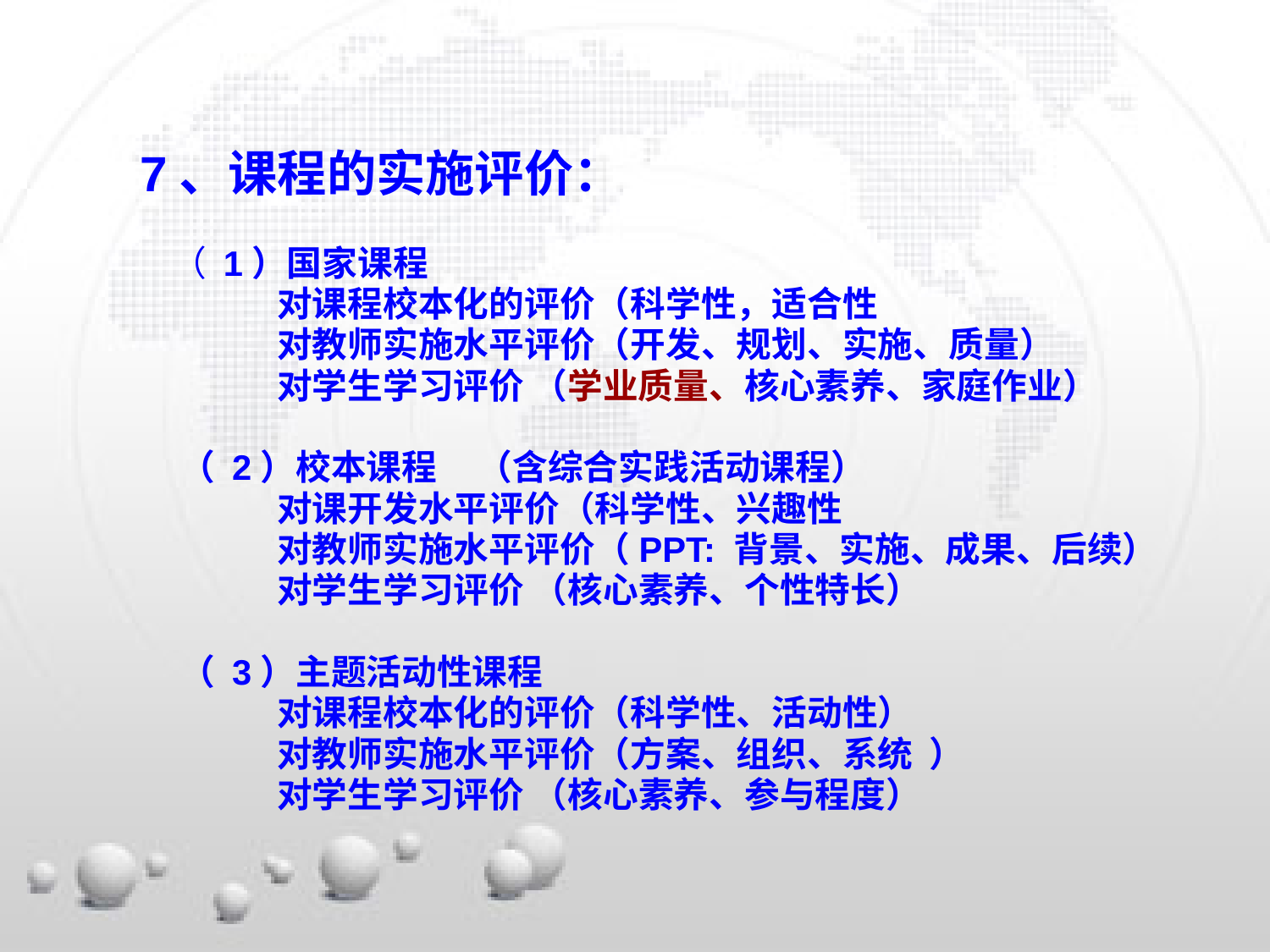

7、课程的实施评价：

   （ 1）国家课程
                对课程校本化的评价（科学性，适合性
                对教师实施水平评价（开发、规划、实施、质量）
                对学生学习评价 （学业质量、核心素养、家庭作业）

    （ 2）校本课程     （含综合实践活动课程）
                对课开发水平评价（科学性、兴趣性
                对教师实施水平评价（PPT: 背景、实施、成果、后续）
                对学生学习评价 （核心素养、个性特长）

    （ 3）主题活动性课程
                对课程校本化的评价（科学性、活动性）
                对教师实施水平评价（方案、组织、系统  ）
                对学生学习评价 （核心素养、参与程度）